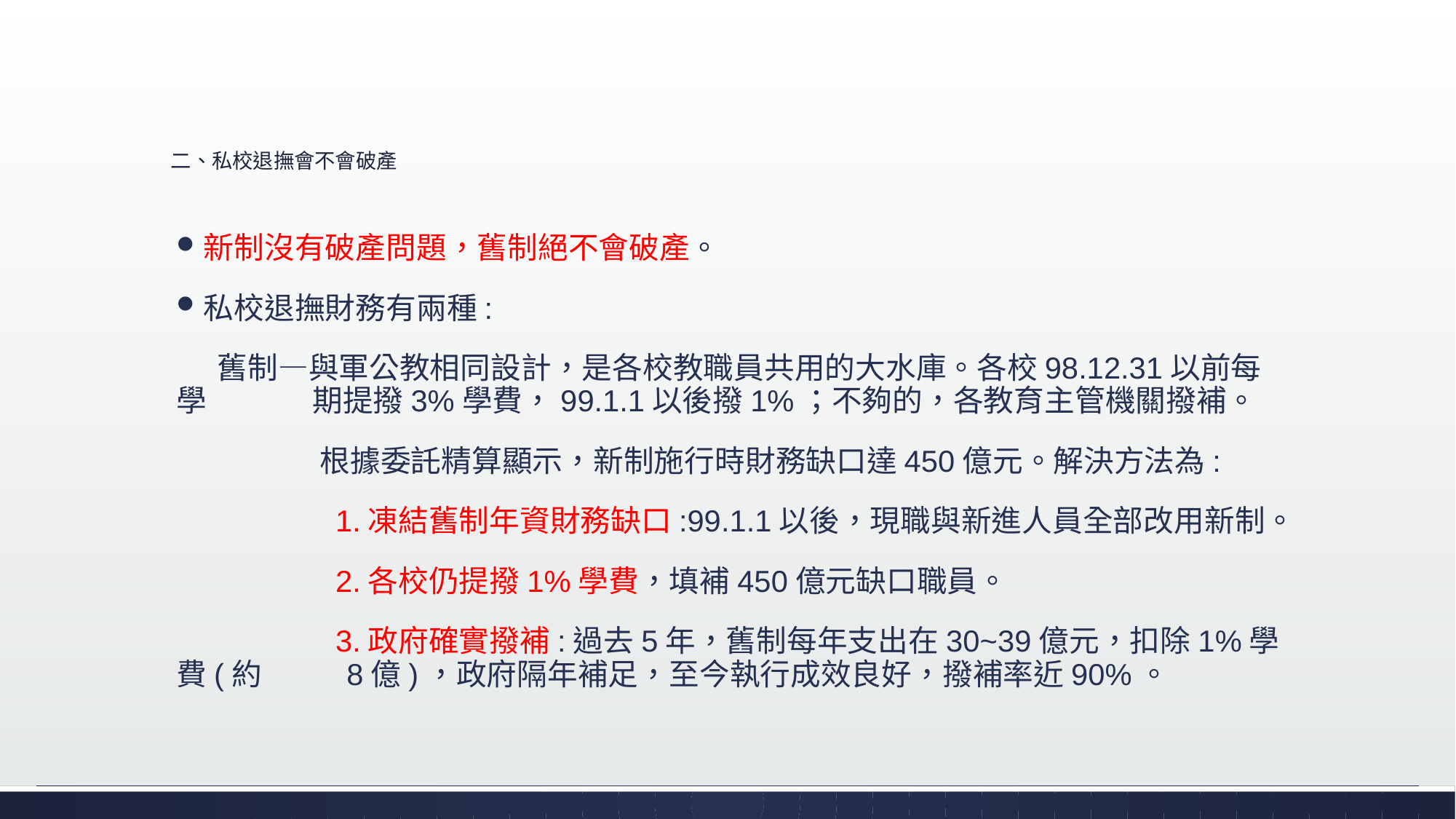

# 二、私校退撫會不會破產
新制沒有破產問題，舊制絕不會破產。
私校退撫財務有兩種:
     舊制—與軍公教相同設計，是各校教職員共用的大水庫。各校98.12.31以前每學	    期提撥3%學費，99.1.1以後撥1%；不夠的，各教育主管機關撥補。
	    根據委託精算顯示，新制施行時財務缺口達450億元。解決方法為:
                   1.凍結舊制年資財務缺口:99.1.1以後，現職與新進人員全部改用新制。
                   2.各校仍提撥1%學費，填補450億元缺口職員。
                   3.政府確實撥補:過去5年，舊制每年支出在30~39億元，扣除1%學費(約	        8億)，政府隔年補足，至今執行成效良好，撥補率近90%。